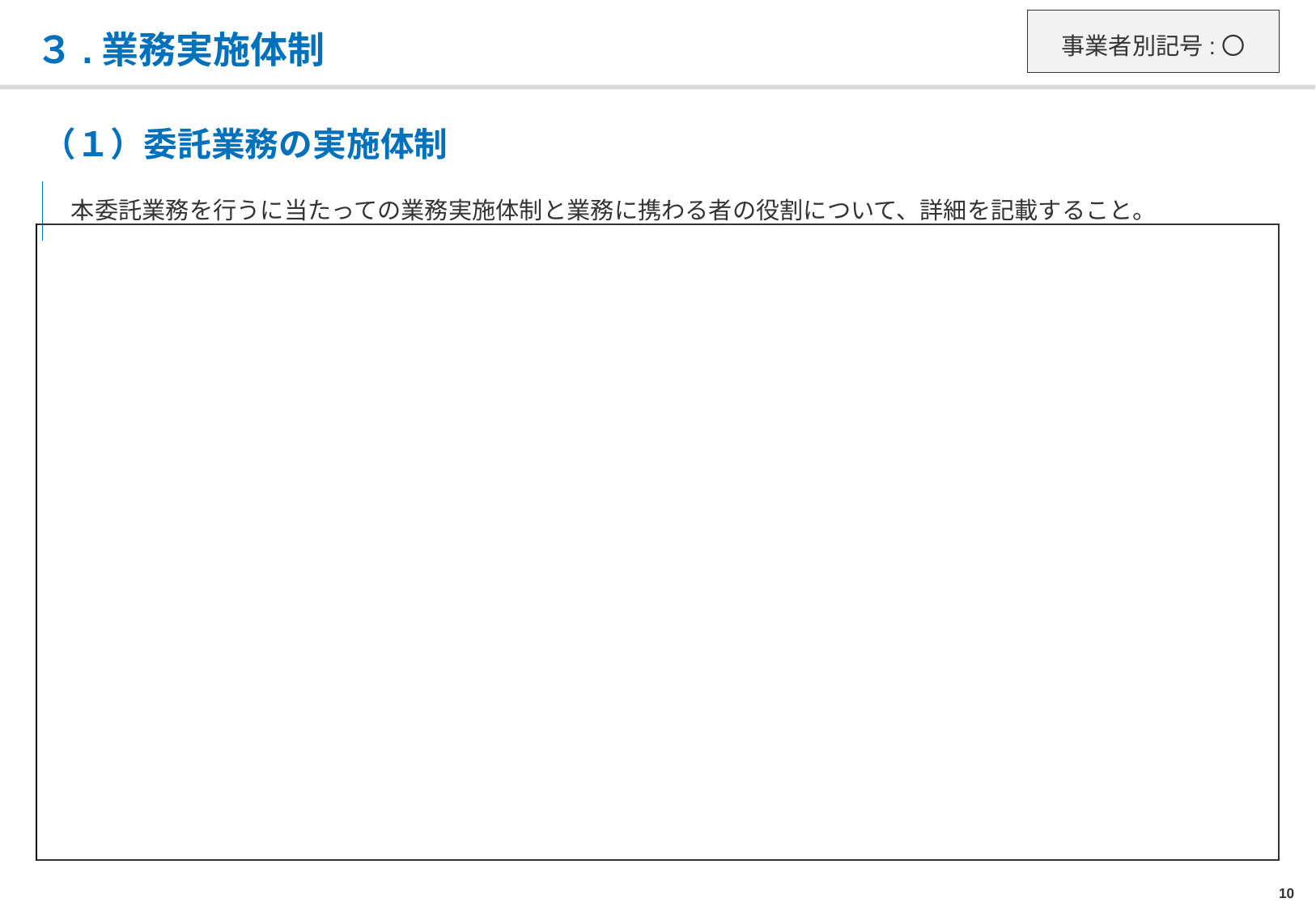

事業者別記号:〇
# ３.業務実施体制
| （１）委託業務の実施体制 |
| --- |
| 本委託業務を行うに当たっての業務実施体制と業務に携わる者の役割について、詳細を記載すること。 |
|  |
| --- |
10